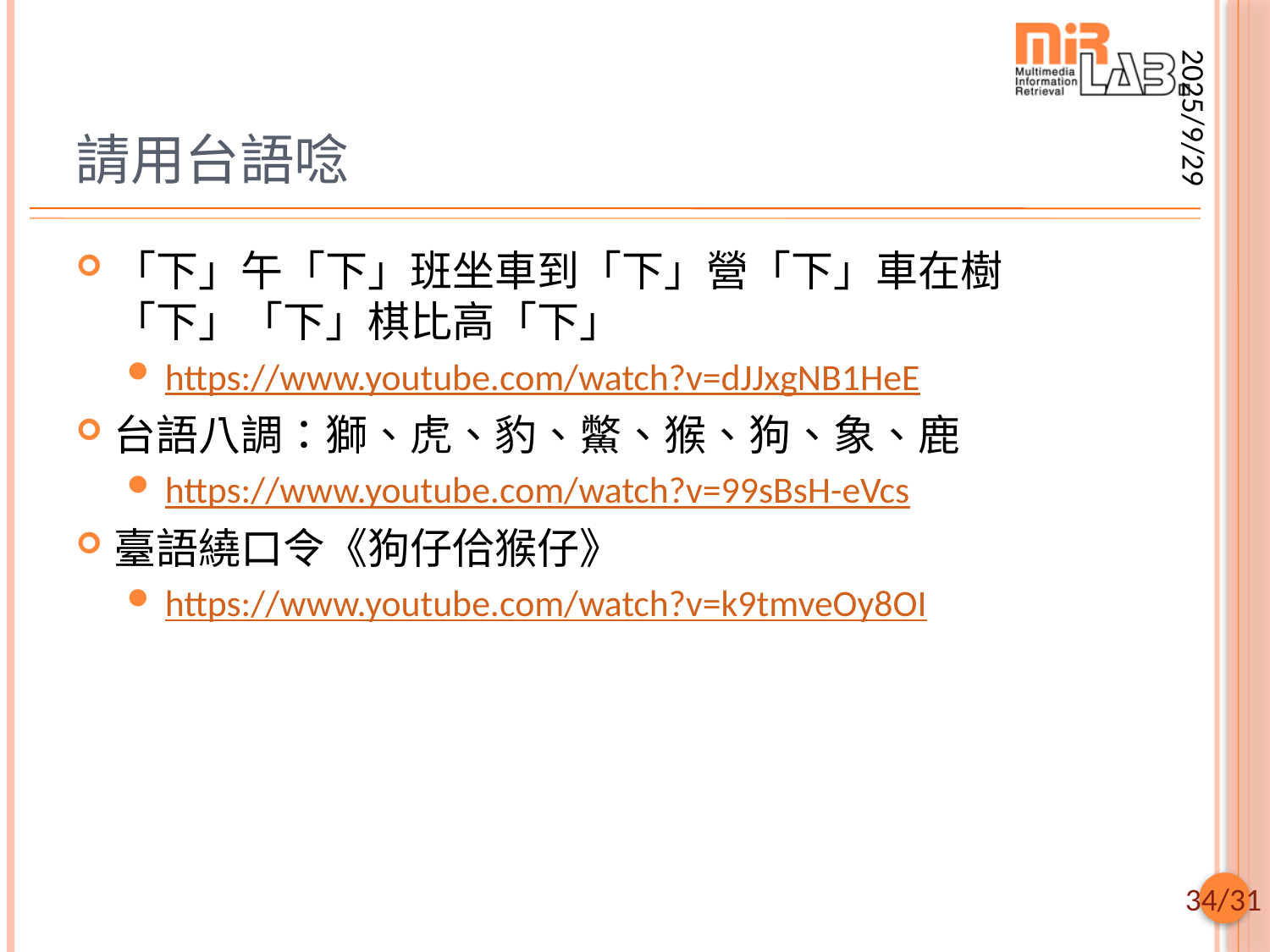

# 請用台語唸
2025/9/29
「下」午「下」班坐車到「下」營「下」車在樹「下」「下」棋比高「下」
https://www.youtube.com/watch?v=dJJxgNB1HeE
台語八調：獅、虎、豹、鱉、猴、狗、象、鹿
https://www.youtube.com/watch?v=99sBsH-eVcs
臺語繞口令《狗仔佮猴仔》
https://www.youtube.com/watch?v=k9tmveOy8OI